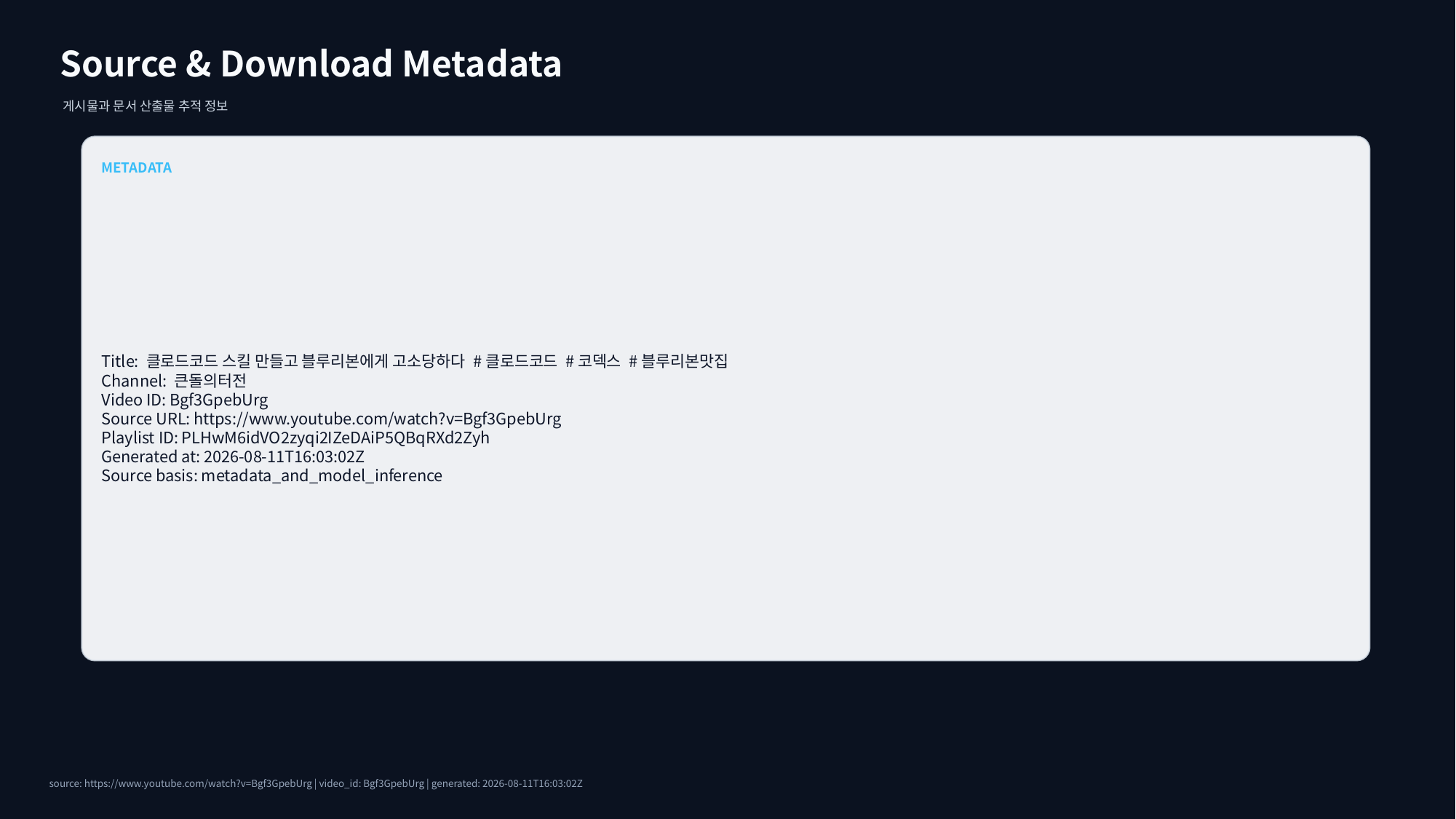

Source & Download Metadata
게시물과 문서 산출물 추적 정보

METADATA
Title: 클로드코드 스킬 만들고 블루리본에게 고소당하다 #클로드코드 #코덱스 #블루리본맛집
Channel: 큰돌의터전
Video ID: Bgf3GpebUrg
Source URL: https://www.youtube.com/watch?v=Bgf3GpebUrg
Playlist ID: PLHwM6idVO2zyqi2IZeDAiP5QBqRXd2Zyh
Generated at: 2026-08-11T16:03:02Z
Source basis: metadata_and_model_inference
source: https://www.youtube.com/watch?v=Bgf3GpebUrg | video_id: Bgf3GpebUrg | generated: 2026-08-11T16:03:02Z